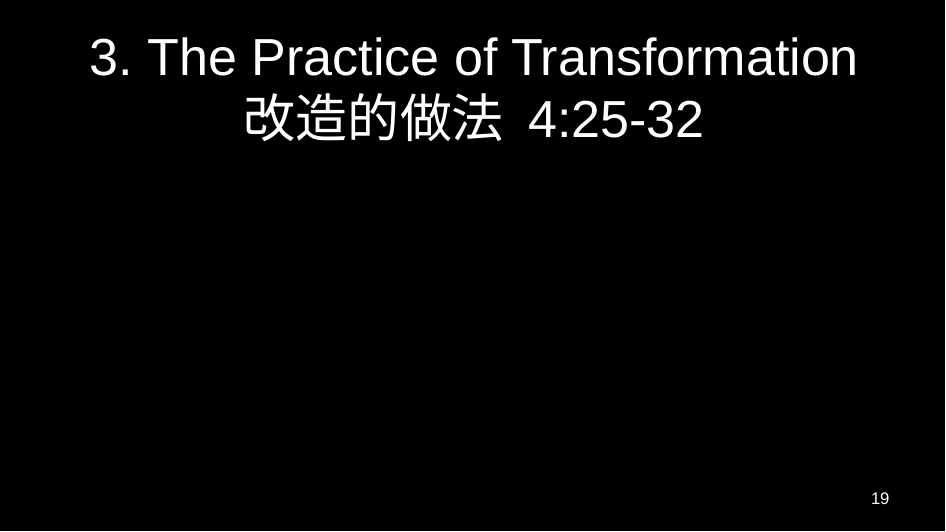

# 3. The Practice of Transformation 改造的做法 4:25-32
19